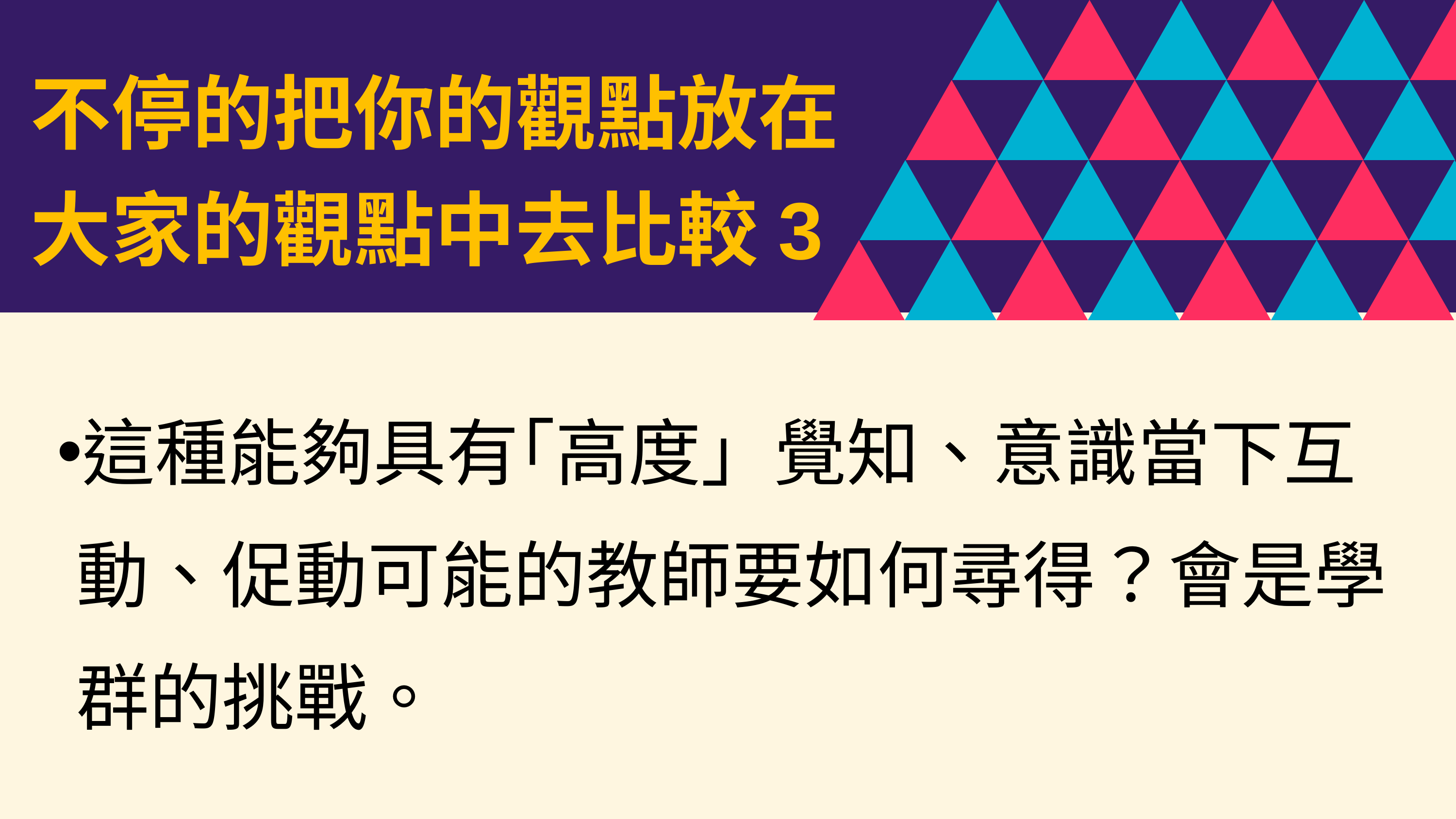

不停的把你的觀點放在大家的觀點中去比較3
這種能夠具有｢高度」覺知、意識當下互動、促動可能的教師要如何尋得？會是學群的挑戰。